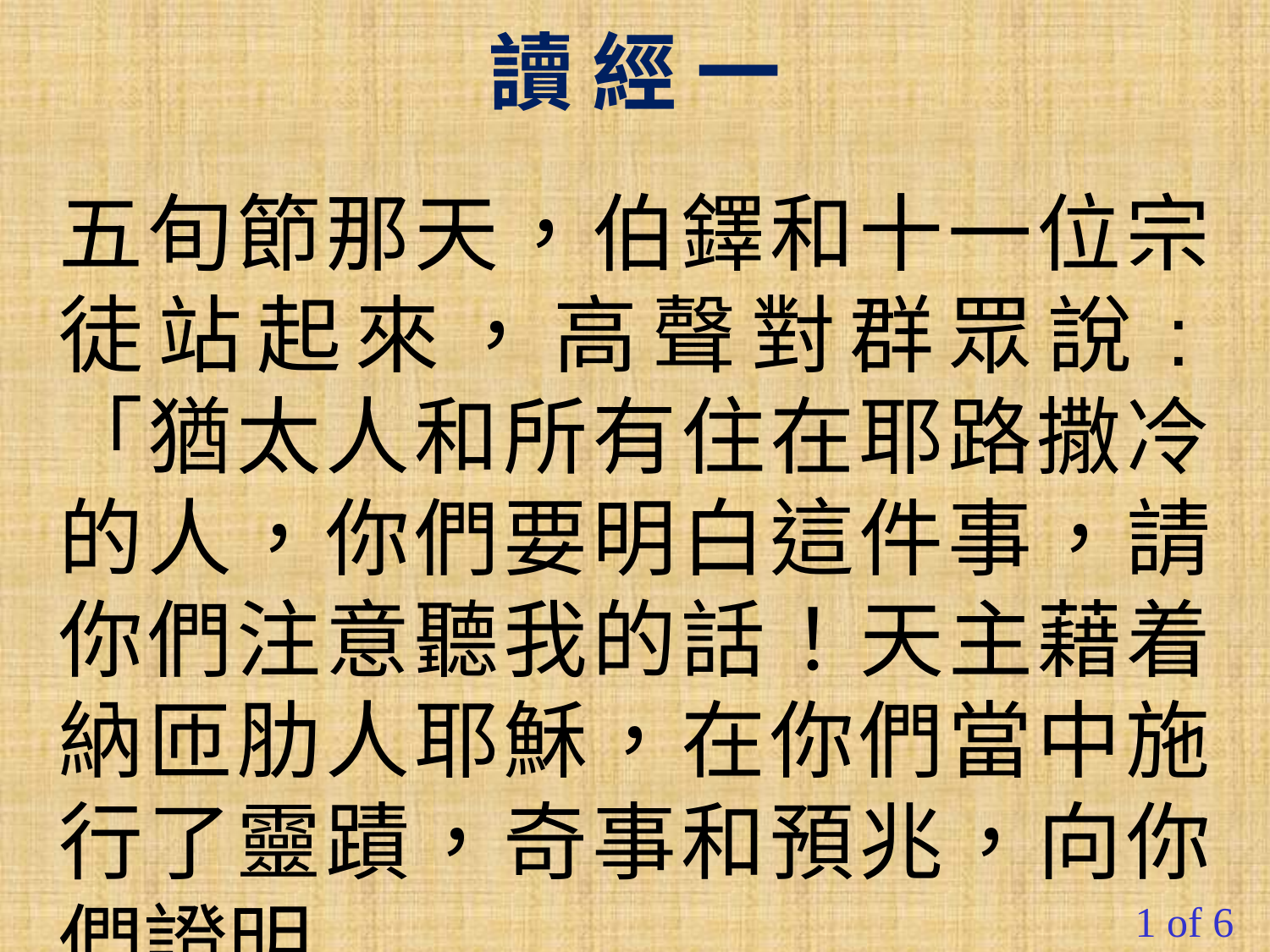

讀 經 一

五旬節那天，伯鐸和十一位宗徒站起來，高聲對群眾說:「猶太人和所有住在耶路撒冷的人，你們要明白這件事，請你們注意聽我的話！天主藉着納匝肋人耶穌，在你們當中施行了靈蹟，奇事和預兆，向你們證明
#
1 of 6